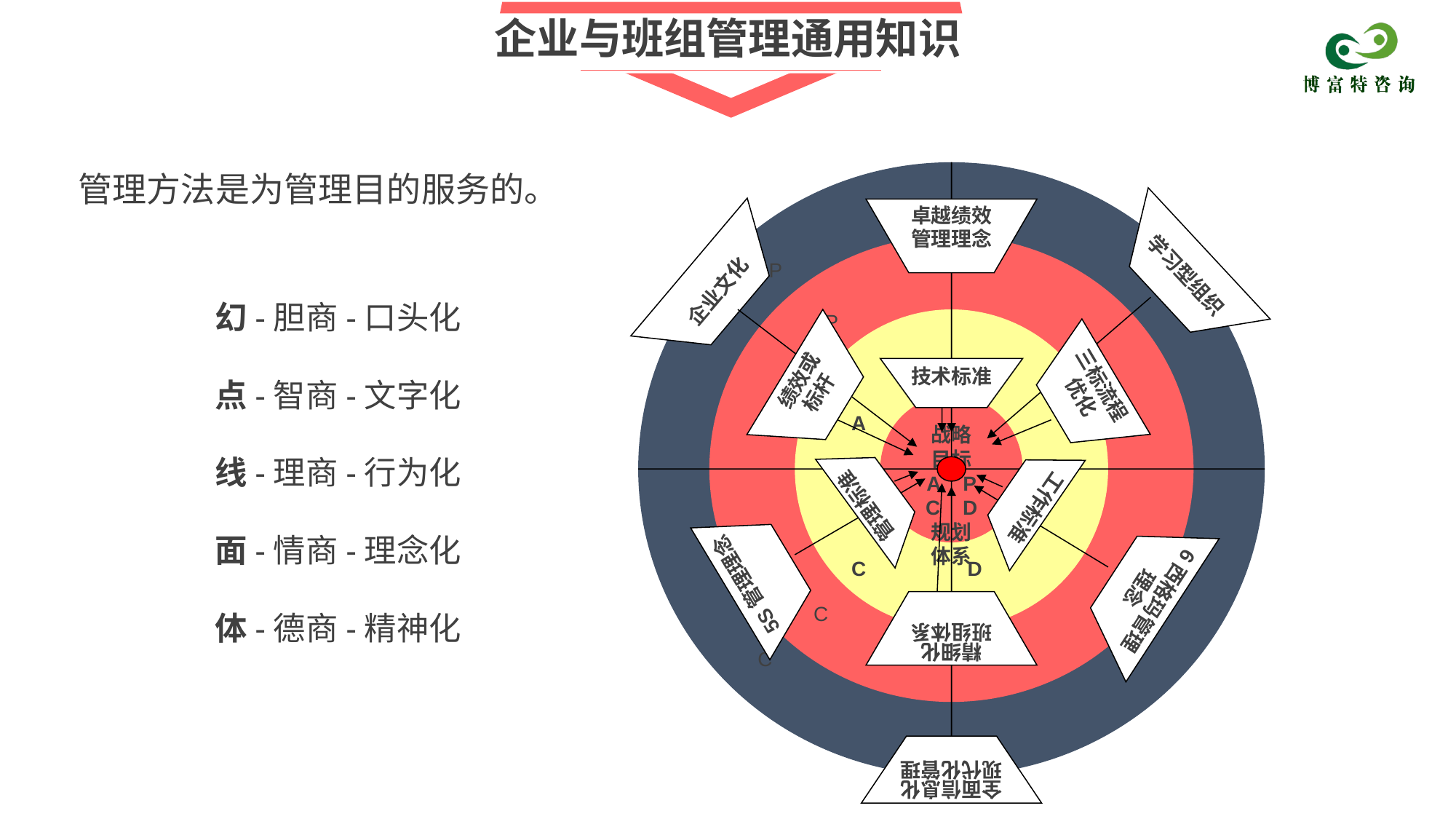

企业与班组管理通用知识
管理方法是为管理目的服务的。
     P                                      D

   C                                     A

卓越绩效
管理理念
      P                         D

    C                            A

学习型组织

企业文化

A                  P

C                  D
绩效或
标杆
技术标准
三标流程
优化
战略
目标
A    P
C    D
规划
体系

管理标准

工作标准

5S管理理念
6西格玛管理
理念
精细化
班组体系

全面信息化
现代化管理
幻-胆商-口头化
点-智商-文字化
线-理商-行为化
面-情商-理念化
体-德商-精神化